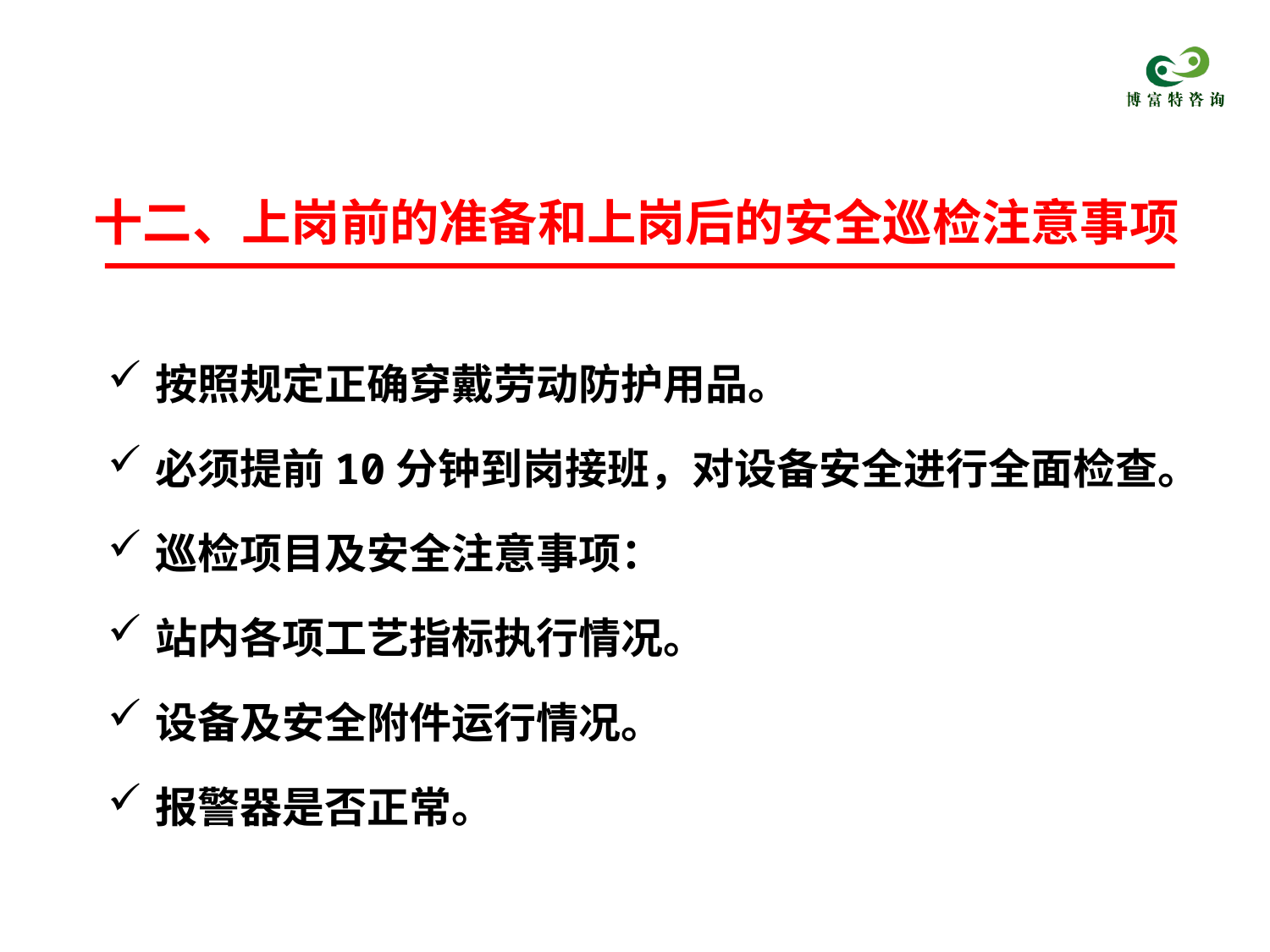

# 十二、上岗前的准备和上岗后的安全巡检注意事项

按照规定正确穿戴劳动防护用品。
必须提前10分钟到岗接班，对设备安全进行全面检查。
巡检项目及安全注意事项：
站内各项工艺指标执行情况。
设备及安全附件运行情况。
报警器是否正常。